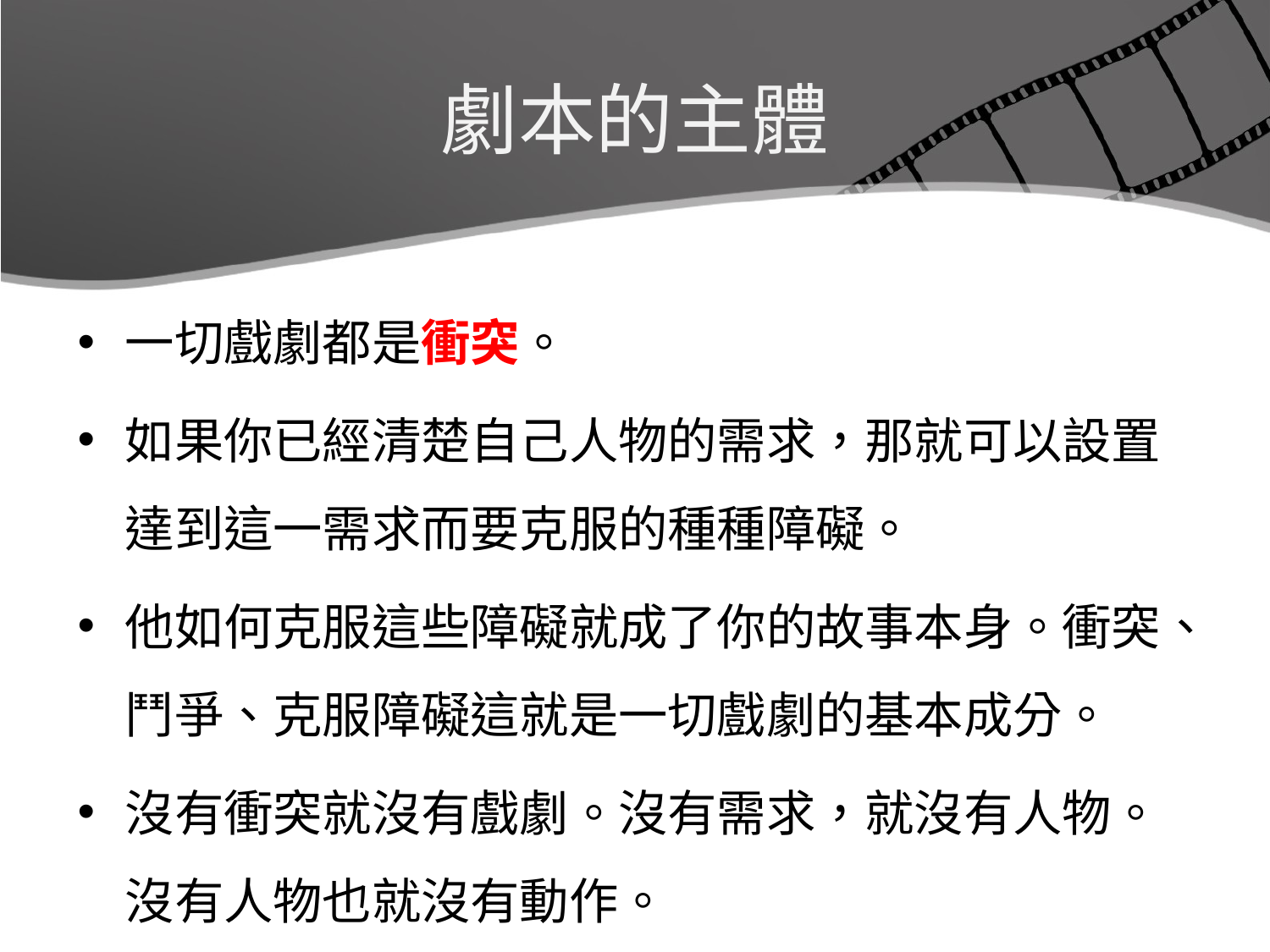

# 劇本的主體
一切戲劇都是衝突。
如果你已經清楚自己人物的需求，那就可以設置達到這一需求而要克服的種種障礙。
他如何克服這些障礙就成了你的故事本身。衝突、鬥爭、克服障礙這就是一切戲劇的基本成分。
沒有衝突就沒有戲劇。沒有需求，就沒有人物。沒有人物也就沒有動作。